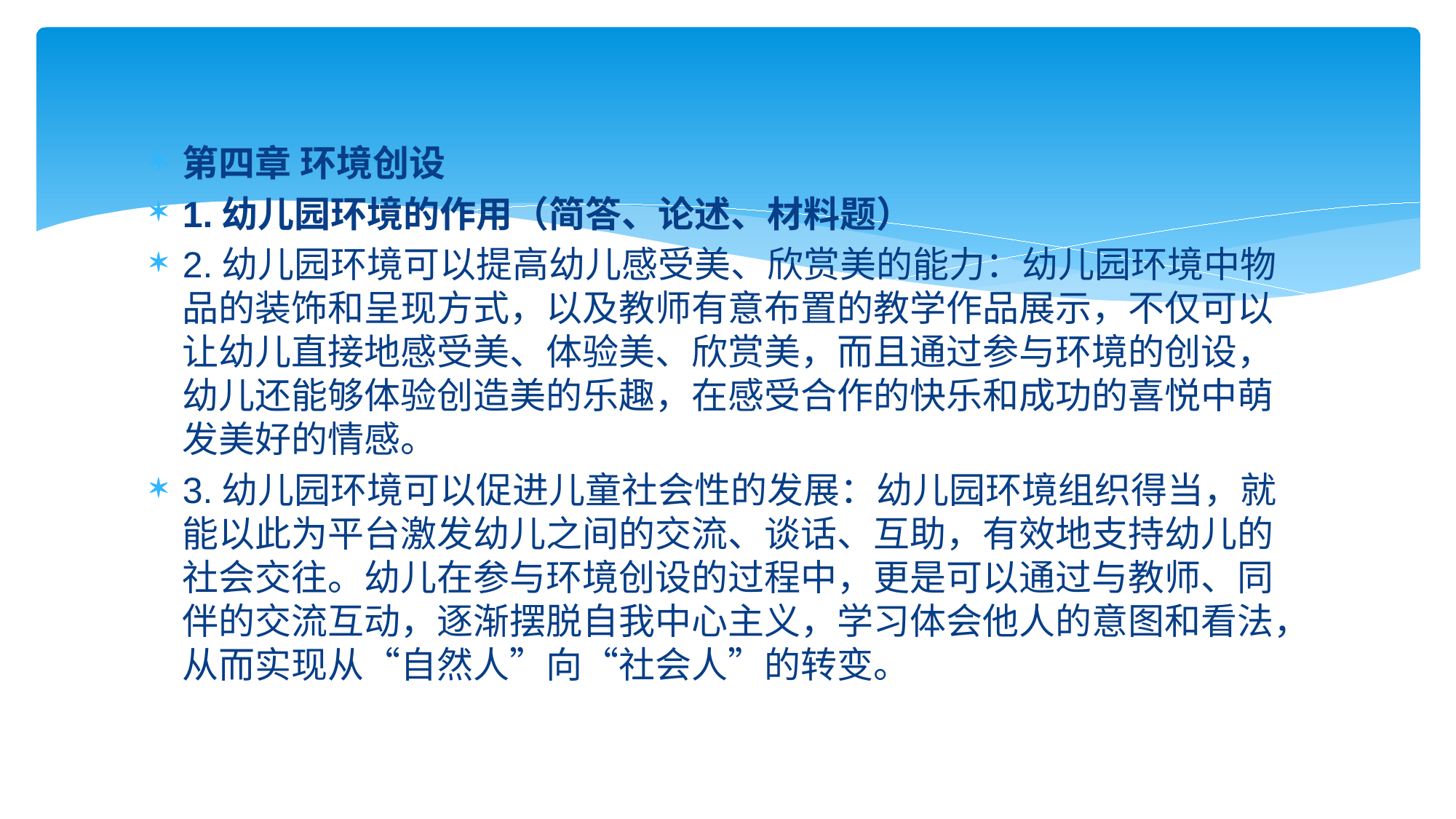

第四章 环境创设
1.幼儿园环境的作用（简答、论述、材料题）
2.幼儿园环境可以提高幼儿感受美、欣赏美的能力：幼儿园环境中物品的装饰和呈现方式，以及教师有意布置的教学作品展示，不仅可以让幼儿直接地感受美、体验美、欣赏美，而且通过参与环境的创设，幼儿还能够体验创造美的乐趣，在感受合作的快乐和成功的喜悦中萌发美好的情感。
3.幼儿园环境可以促进儿童社会性的发展：幼儿园环境组织得当，就能以此为平台激发幼儿之间的交流、谈话、互助，有效地支持幼儿的社会交往。幼儿在参与环境创设的过程中，更是可以通过与教师、同伴的交流互动，逐渐摆脱自我中心主义，学习体会他人的意图和看法，从而实现从“自然人”向“社会人”的转变。